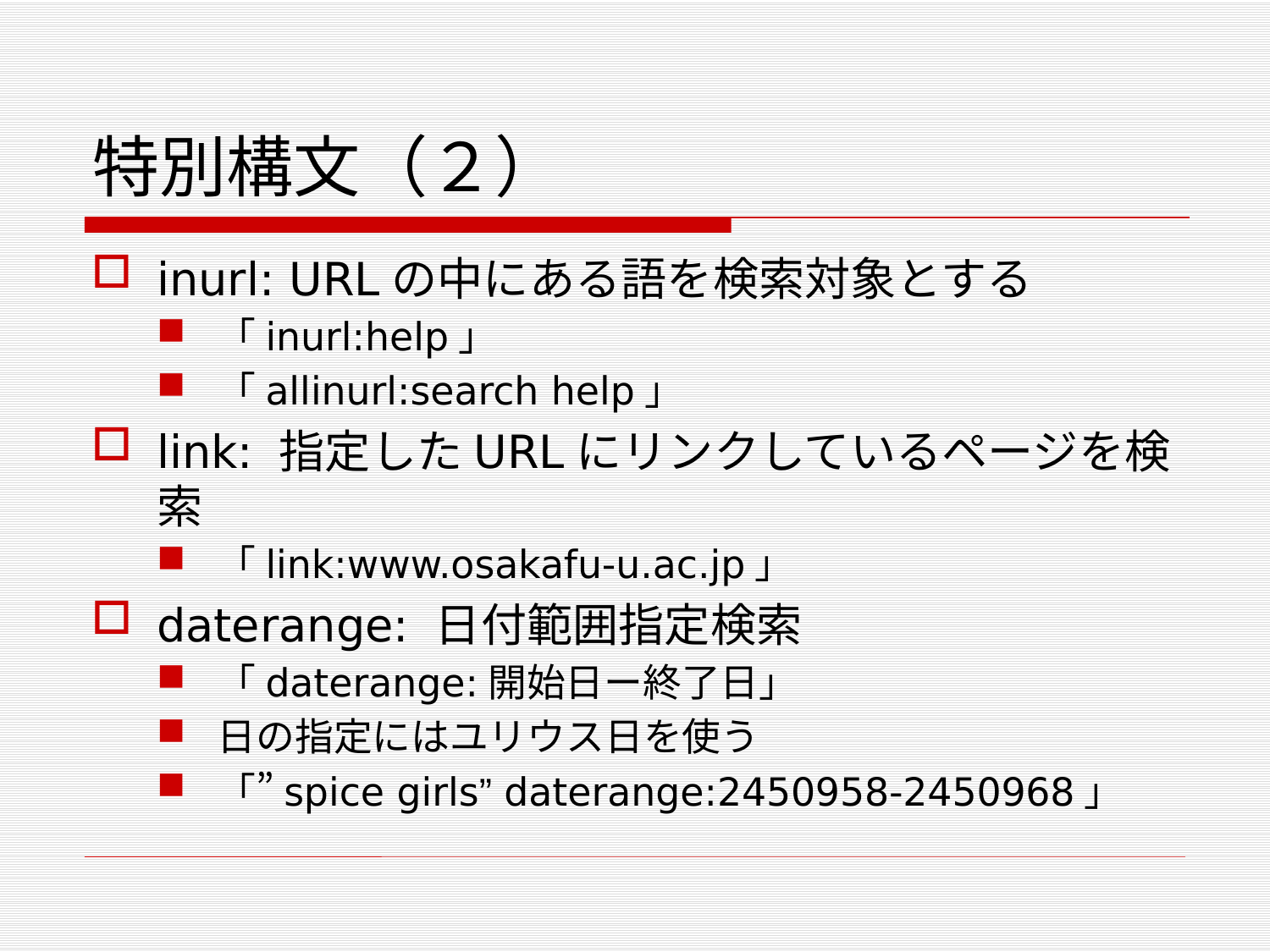

# 特別構文（２）
inurl: URLの中にある語を検索対象とする
「inurl:help」
「allinurl:search help」
link: 指定したURLにリンクしているページを検索
「link:www.osakafu-u.ac.jp」
daterange: 日付範囲指定検索
「daterange:開始日ー終了日」
日の指定にはユリウス日を使う
「”spice girls” daterange:2450958-2450968」